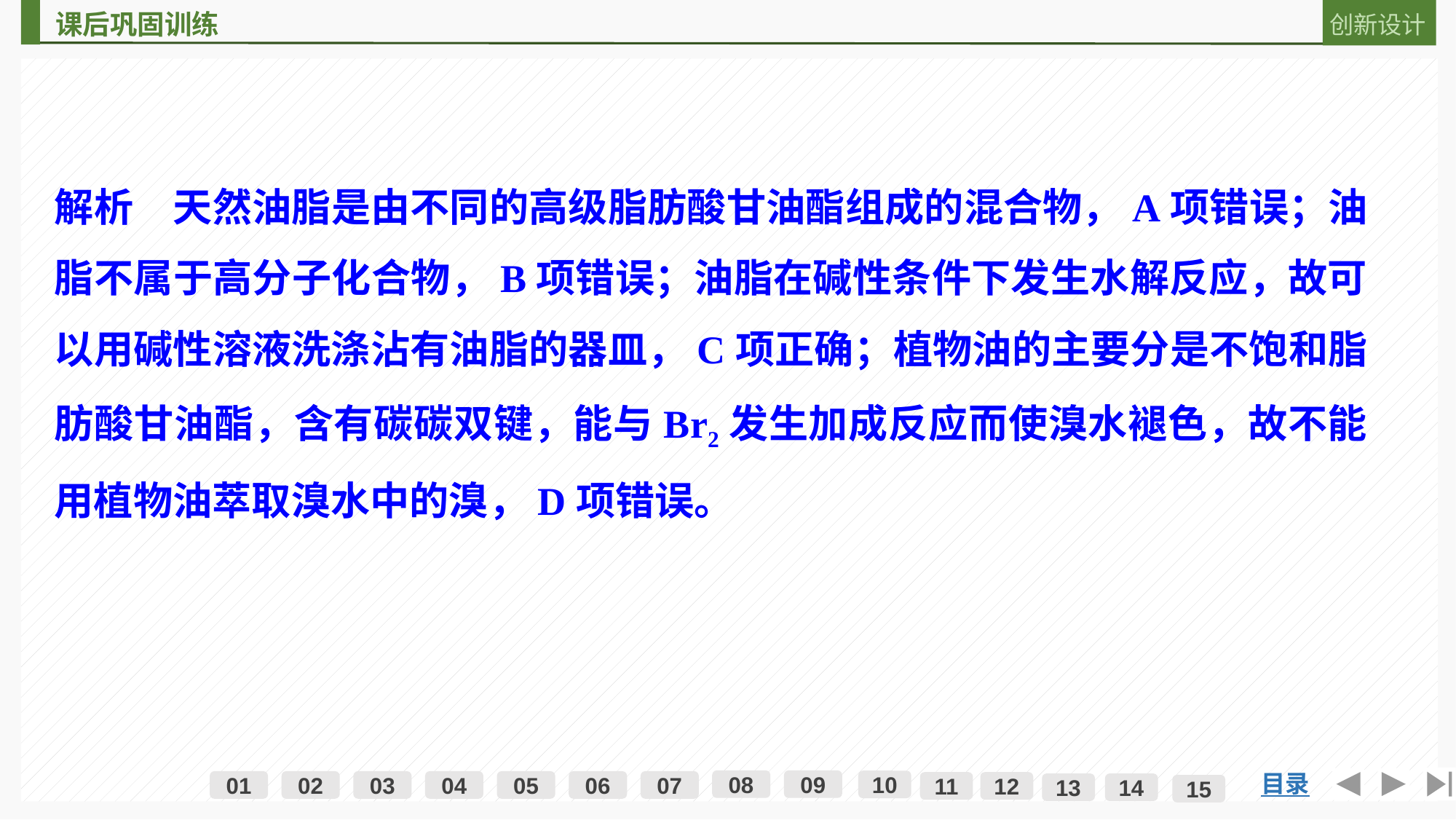

解析　天然油脂是由不同的高级脂肪酸甘油酯组成的混合物，A项错误；油脂不属于高分子化合物，B项错误；油脂在碱性条件下发生水解反应，故可以用碱性溶液洗涤沾有油脂的器皿，C项正确；植物油的主要分是不饱和脂肪酸甘油酯，含有碳碳双键，能与Br2发生加成反应而使溴水褪色，故不能用植物油萃取溴水中的溴，D项错误。